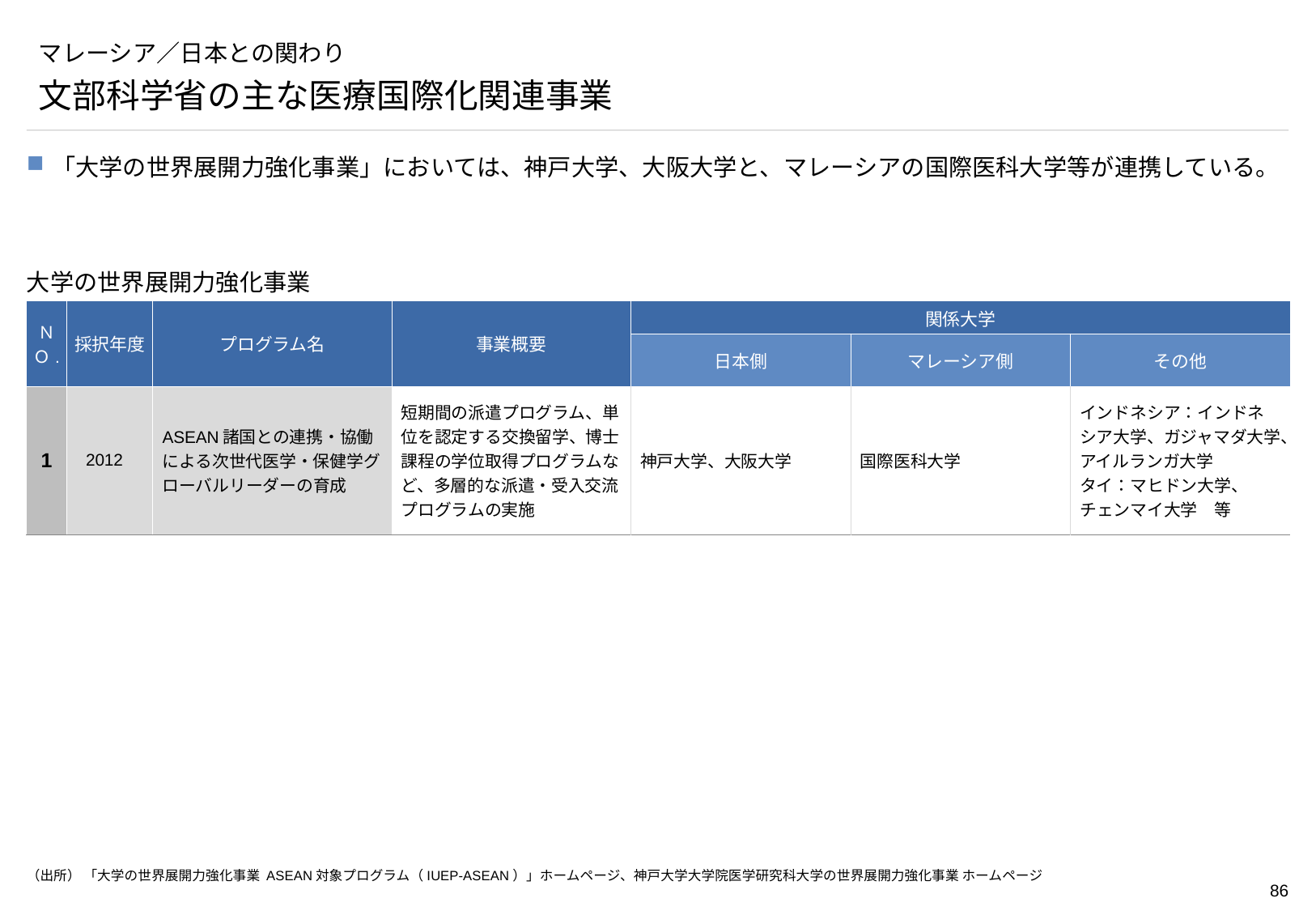

# マレーシア／日本との関わり
文部科学省の主な医療国際化関連事業
「大学の世界展開力強化事業」においては、神戸大学、大阪大学と、マレーシアの国際医科大学等が連携している。
大学の世界展開力強化事業
| ＮＯ. | 採択年度 | プログラム名 | 事業概要 | 関係大学 |  |  |
| --- | --- | --- | --- | --- | --- | --- |
|  |  |  |  | 日本側 | マレーシア側 | その他 |
| 1 | 2012 | ASEAN諸国との連携・協働による次世代医学・保健学グローバルリーダーの育成 | 短期間の派遣プログラム、単位を認定する交換留学、博士課程の学位取得プログラムなど、多層的な派遣・受入交流プログラムの実施 | 神戸大学、大阪大学 | 国際医科大学 | インドネシア：インドネシア大学、ガジャマダ大学、アイルランガ大学 タイ：マヒドン大学、チェンマイ大学　等 |
（出所） 「大学の世界展開力強化事業 ASEAN対象プログラム（IUEP-ASEAN）」ホームページ、神戸大学大学院医学研究科大学の世界展開力強化事業 ホームページ